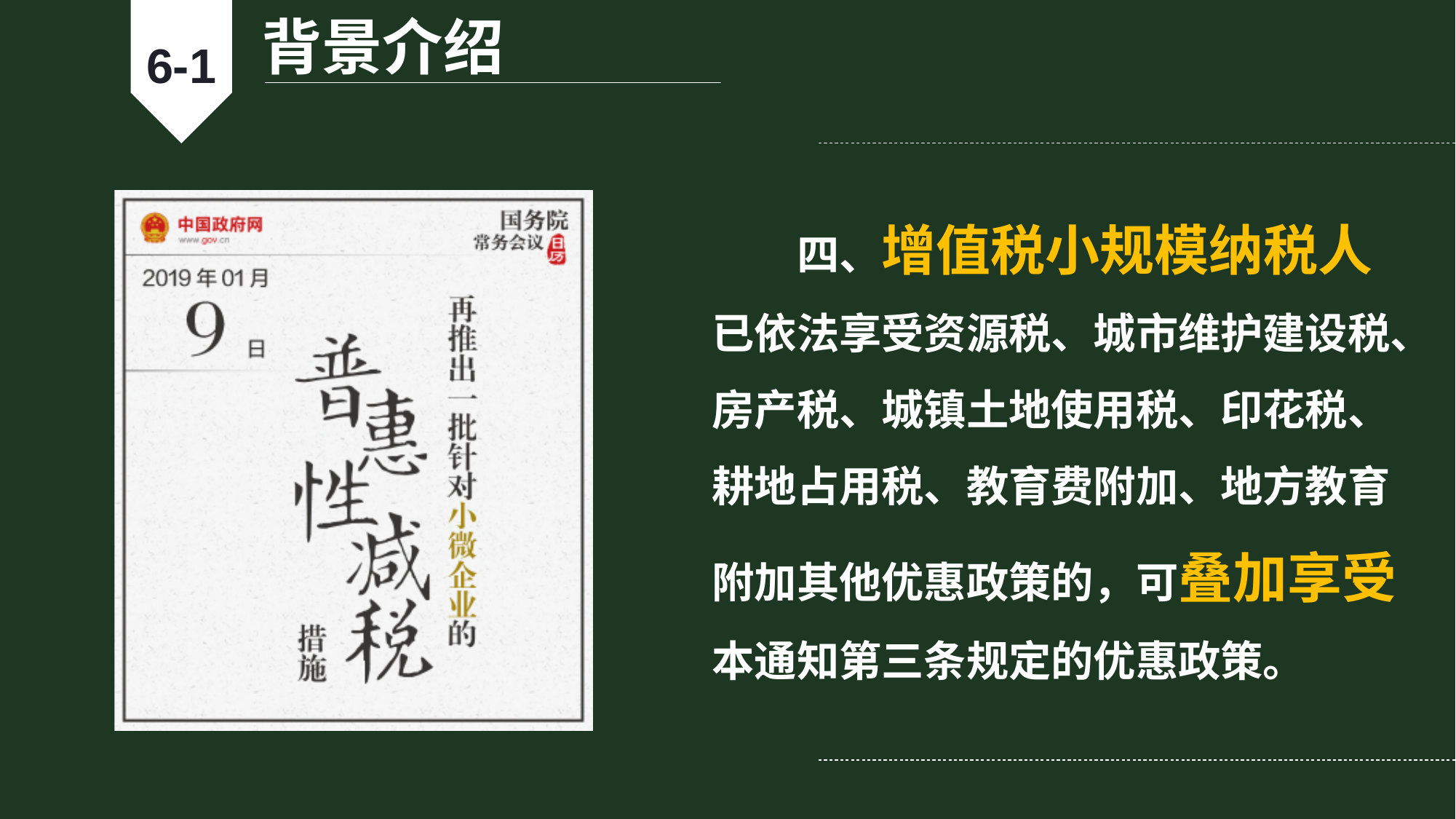

背景介绍
6-1
　　四、增值税小规模纳税人已依法享受资源税、城市维护建设税、房产税、城镇土地使用税、印花税、耕地占用税、教育费附加、地方教育附加其他优惠政策的，可叠加享受本通知第三条规定的优惠政策。